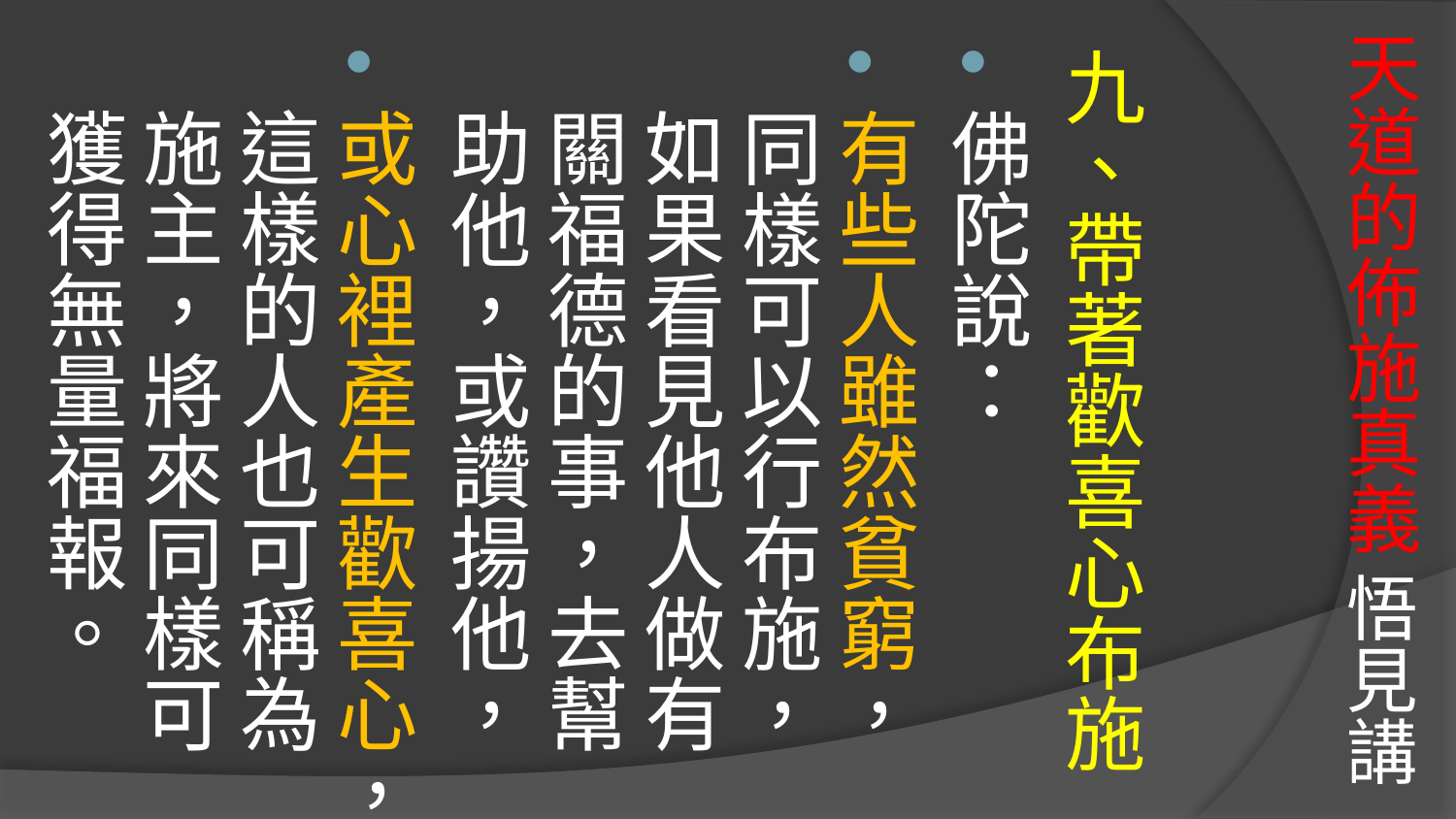

# 天道的佈施真義 悟見講
九、帶著歡喜心布施
佛陀說：
有些人雖然貧窮，同樣可以行布施，如果看見他人做有關福德的事，去幫助他，或讚揚他，
或心裡產生歡喜心，這樣的人也可稱為施主，將來同樣可獲得無量福報。